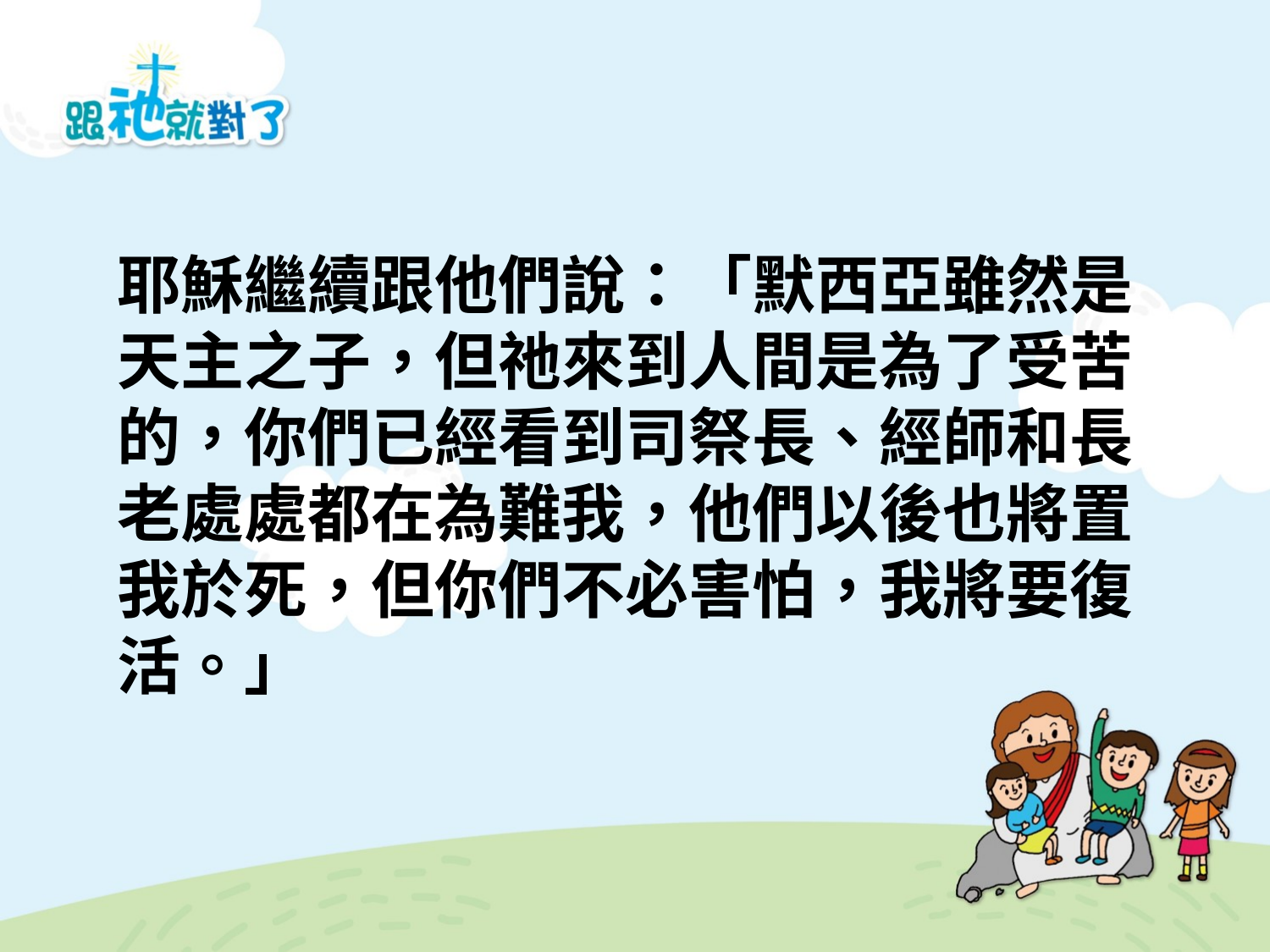

耶穌繼續跟他們說：「默西亞雖然是天主之子，但祂來到人間是為了受苦的，你們已經看到司祭長、經師和長老處處都在為難我，他們以後也將置我於死，但你們不必害怕，我將要復活。」